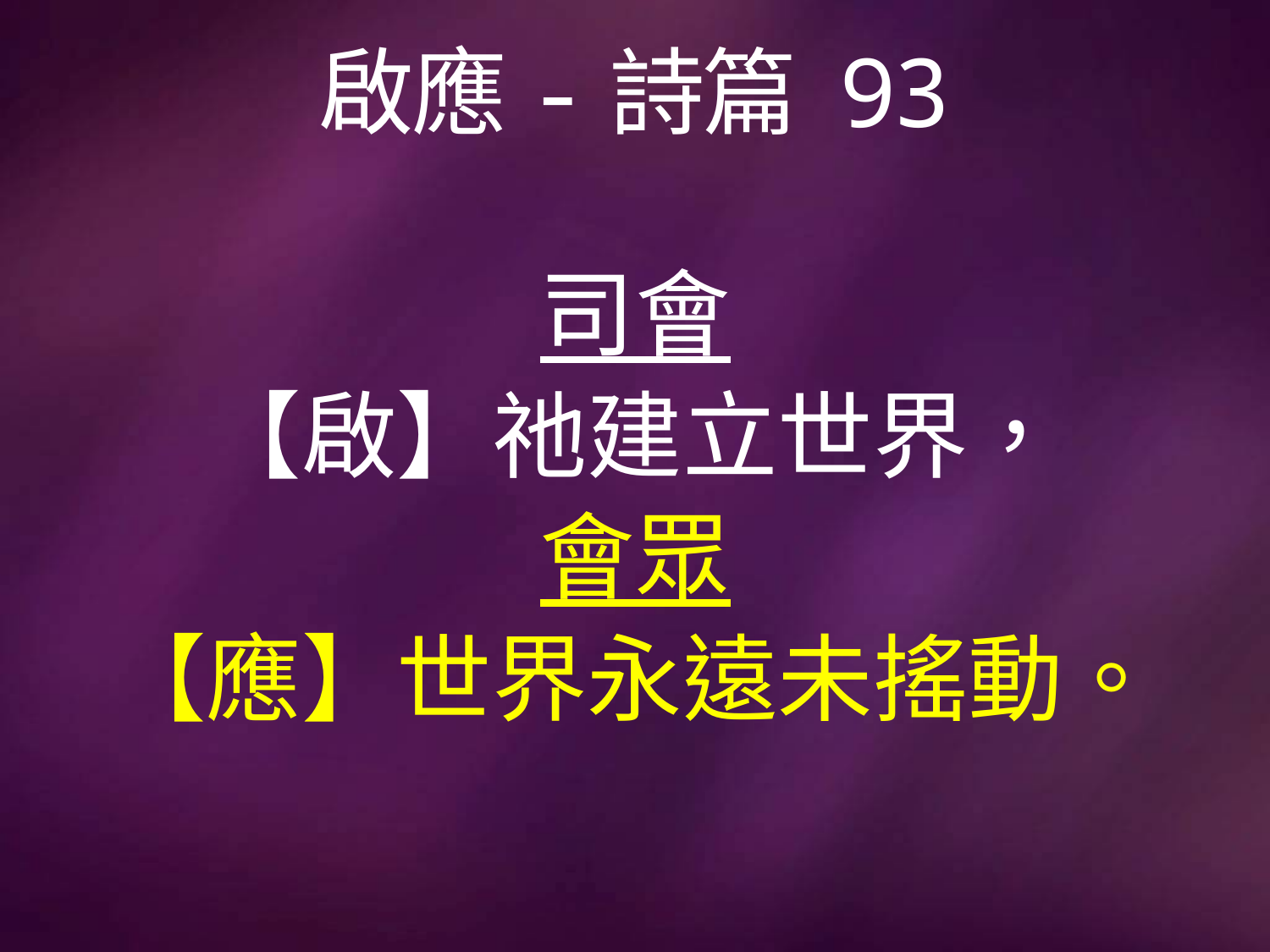

# 啟應-詩篇 93
司會
【啟】祂建立世界，
會眾
【應】世界永遠未搖動。